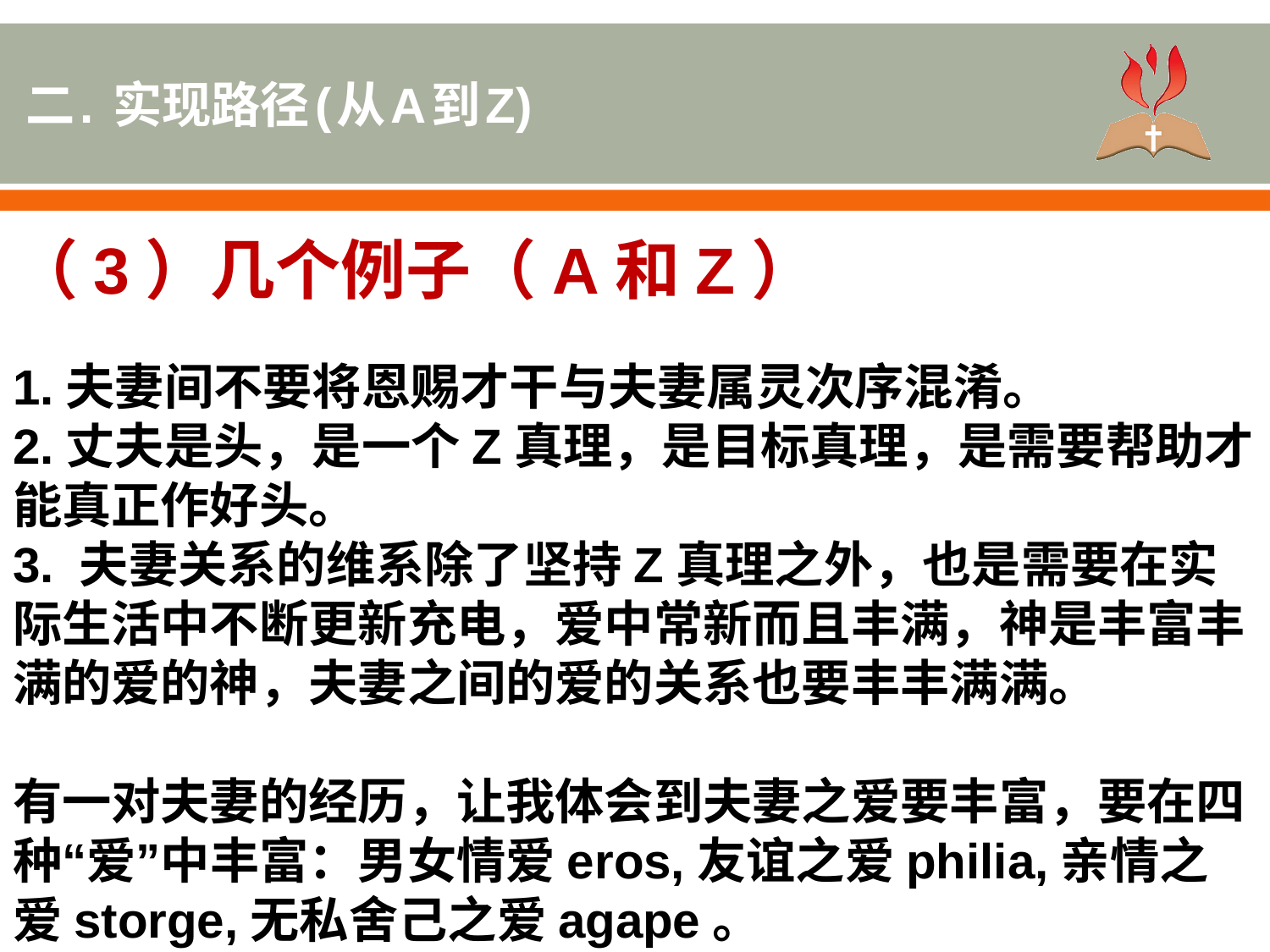

二. 实现路径(从A到Z)
（3）几个例子（A和Z）

1.夫妻间不要将恩赐才干与夫妻属灵次序混淆。
2.丈夫是头，是一个Z真理，是目标真理，是需要帮助才能真正作好头。
3. 夫妻关系的维系除了坚持Z真理之外，也是需要在实际生活中不断更新充电，爱中常新而且丰满，神是丰富丰满的爱的神，夫妻之间的爱的关系也要丰丰满满。

有一对夫妻的经历，让我体会到夫妻之爱要丰富，要在四种“爱”中丰富：男女情爱eros,友谊之爱philia,亲情之爱storge,无私舍己之爱agape。